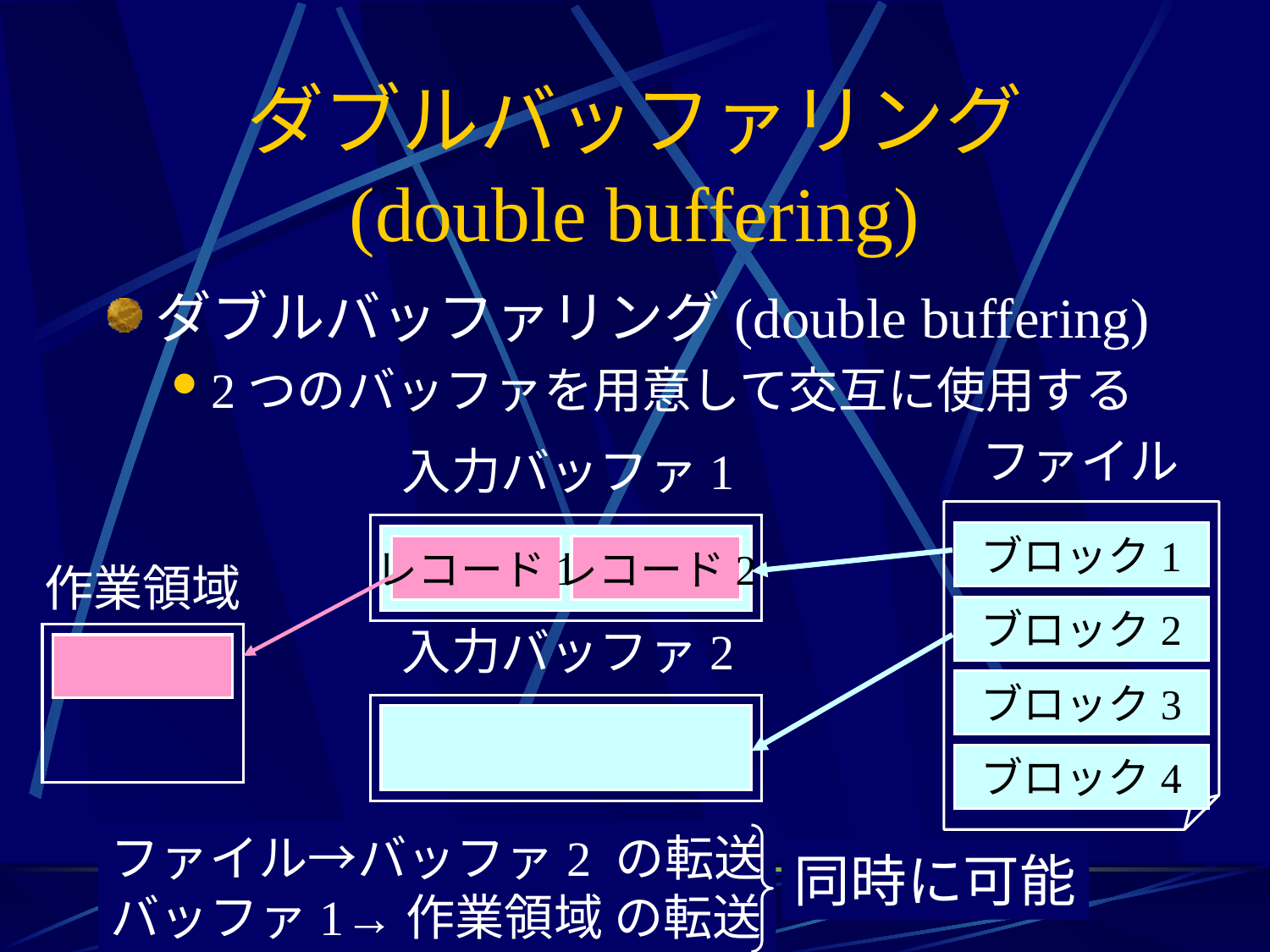

# ダブルバッファリング (double buffering)
ダブルバッファリング(double buffering)
2つのバッファを用意して交互に使用する
ファイル
入力バッファ1

ブロック1
ブロック2
ブロック3
ブロック4

レコード1
レコード2
作業領域

入力バッファ2

ファイル→バッファ2 の転送
バッファ1→作業領域 の転送

同時に可能